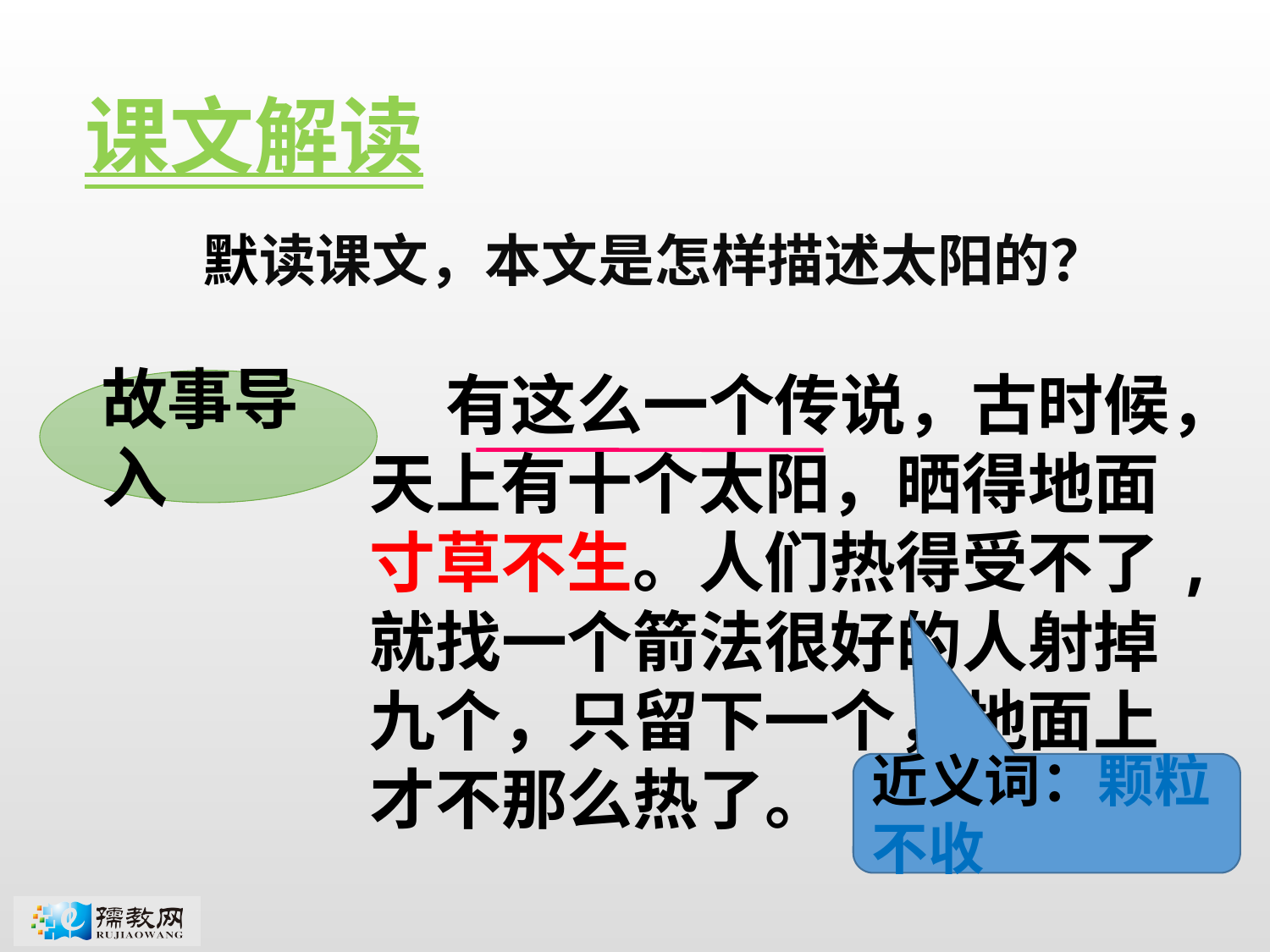

课文解读
      默读课文，本文是怎样描述太阳的？
    有这么一个传说，古时候，天上有十个太阳，晒得地面寸草不生。人们热得受不了,就找一个箭法很好的人射掉九个，只留下一个，地面上才不那么热了。
故事导入
近义词：颗粒不收